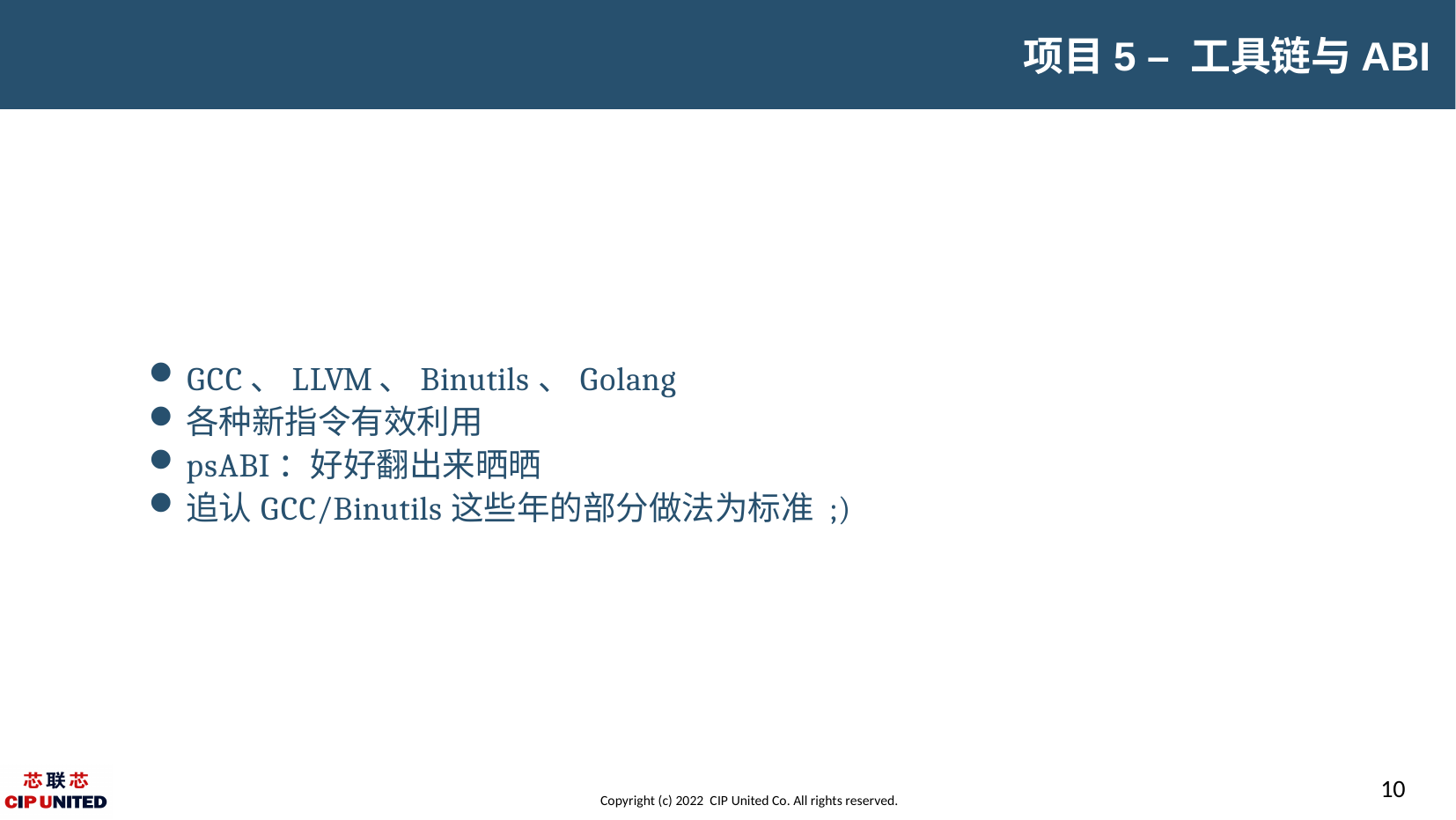

项目5 – 工具链与ABI
GCC、LLVM、Binutils、Golang
各种新指令有效利用
psABI：好好翻出来晒晒
追认GCC/Binutils这些年的部分做法为标准 ;)
10